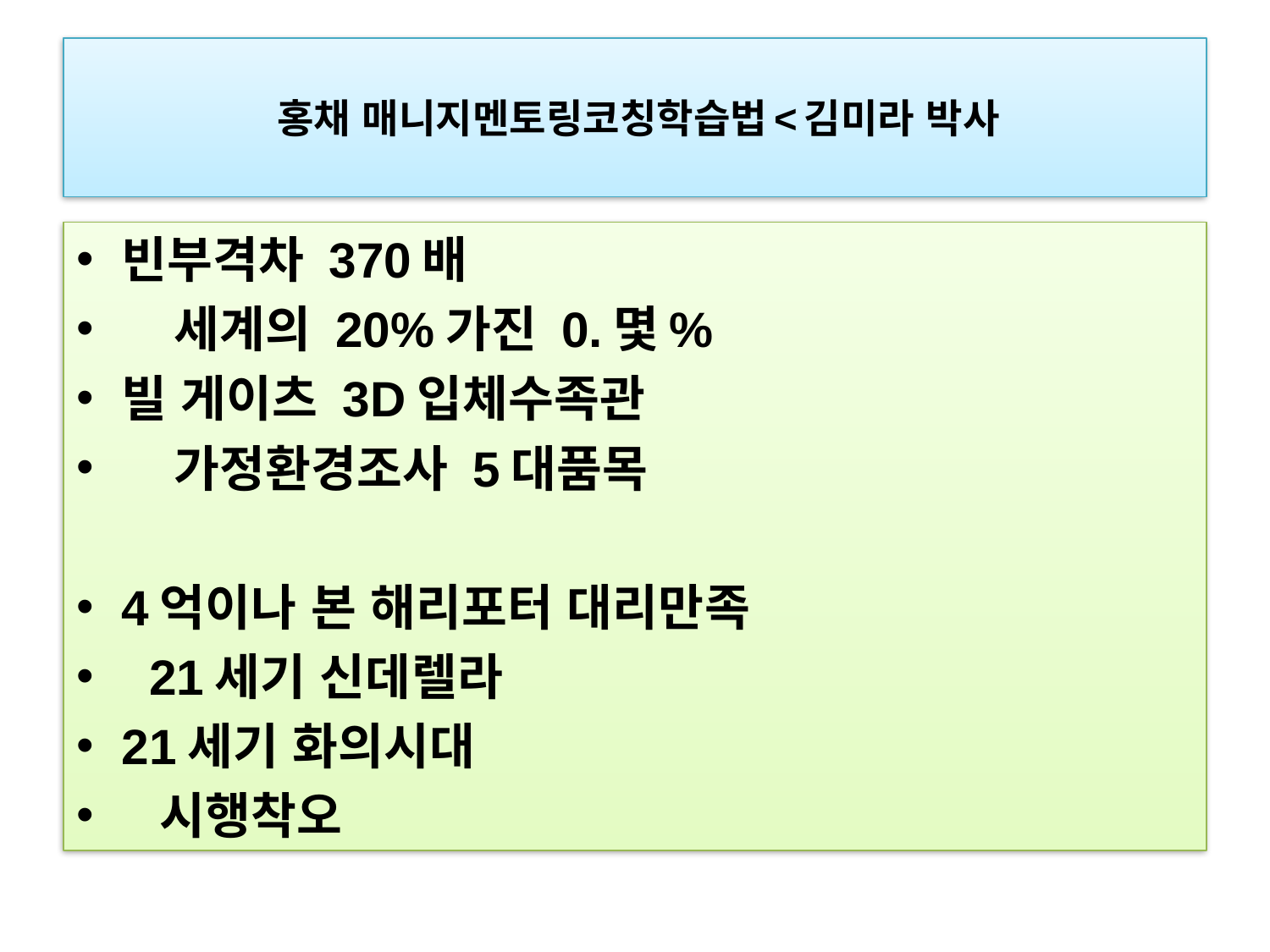

# 홍채 매니지멘토링코칭학습법<김미라 박사
빈부격차 370배
   세계의 20%가진 0.몇%
빌 게이츠 3D입체수족관
   가정환경조사 5대품목

4억이나 본 해리포터 대리만족
  21세기 신데렐라
21세기 화의시대
  시행착오